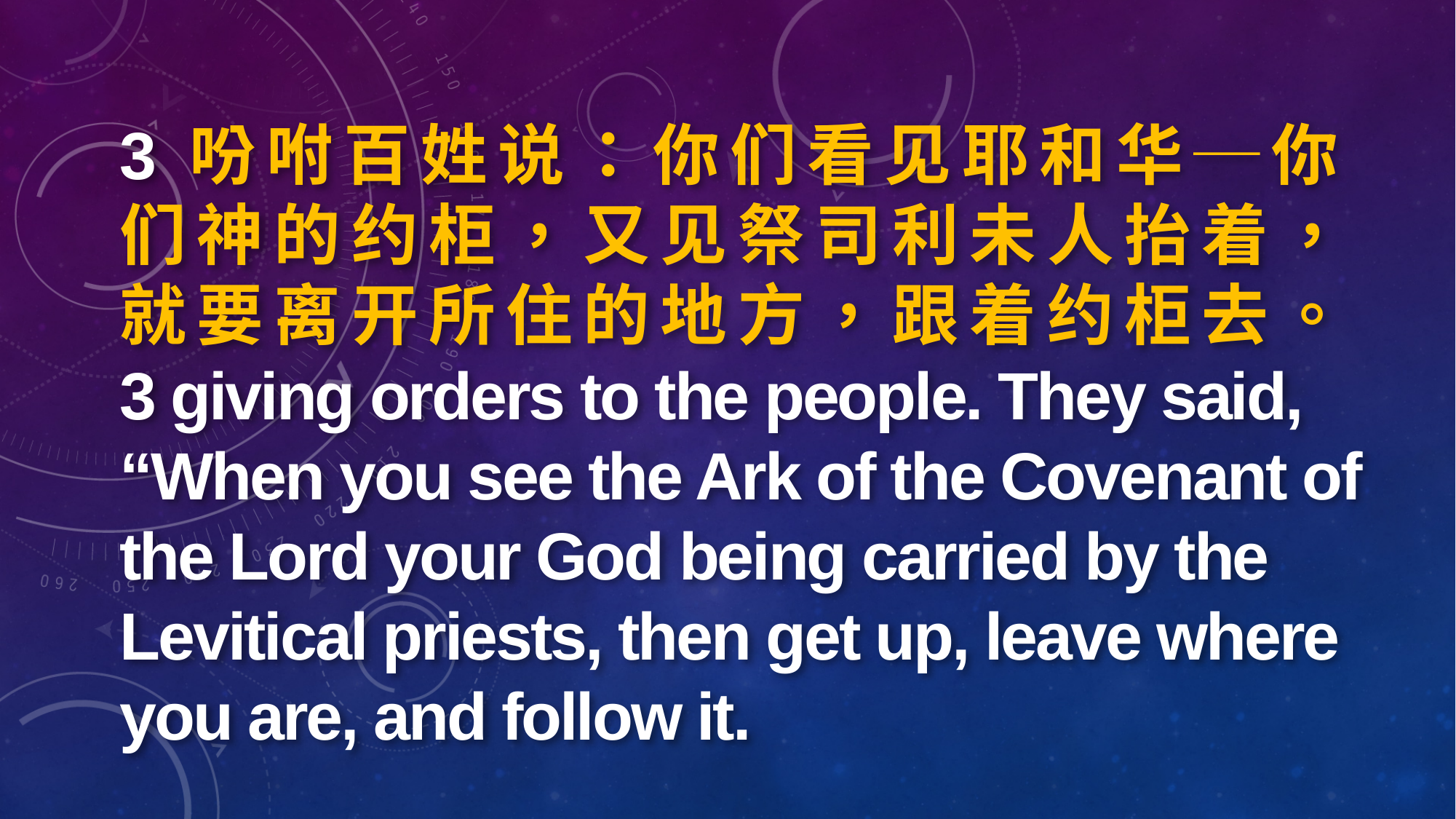

3 吩 咐 百 姓 说 ： 你 们 看 见 耶 和 华 ─ 你 们 神 的 约 柜 ， 又 见 祭 司 利 未 人 抬 着 ， 就 要 离 开 所 住 的 地 方 ， 跟 着 约 柜 去 。
3 giving orders to the people. They said, “When you see the Ark of the Covenant of the Lord your God being carried by the Levitical priests, then get up, leave where you are, and follow it.